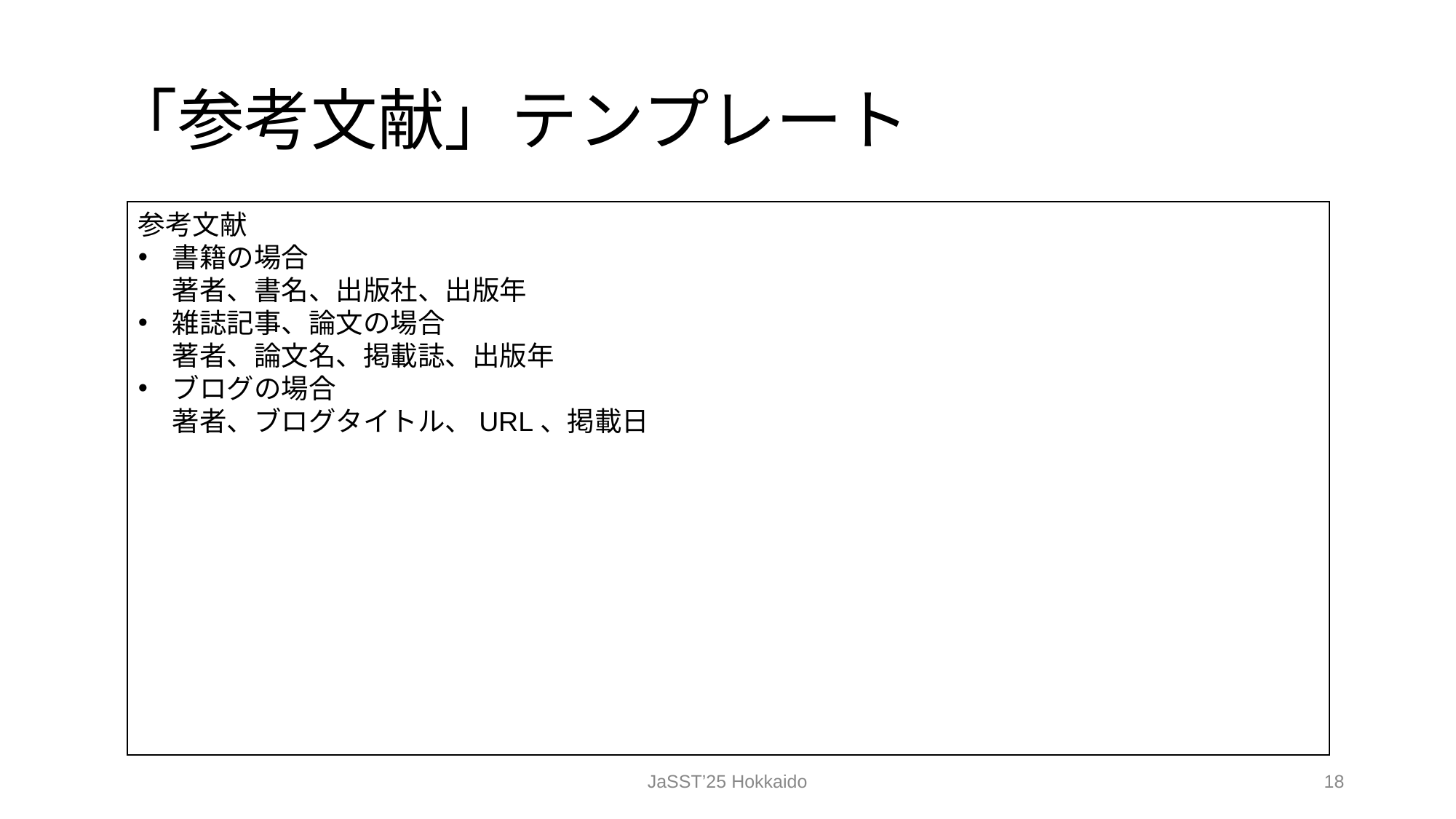

# 「参考文献」テンプレート
参考文献
書籍の場合
著者、書名、出版社、出版年
雑誌記事、論文の場合
著者、論文名、掲載誌、出版年
ブログの場合
著者、ブログタイトル、URL、掲載日
JaSST’25 Hokkaido
18